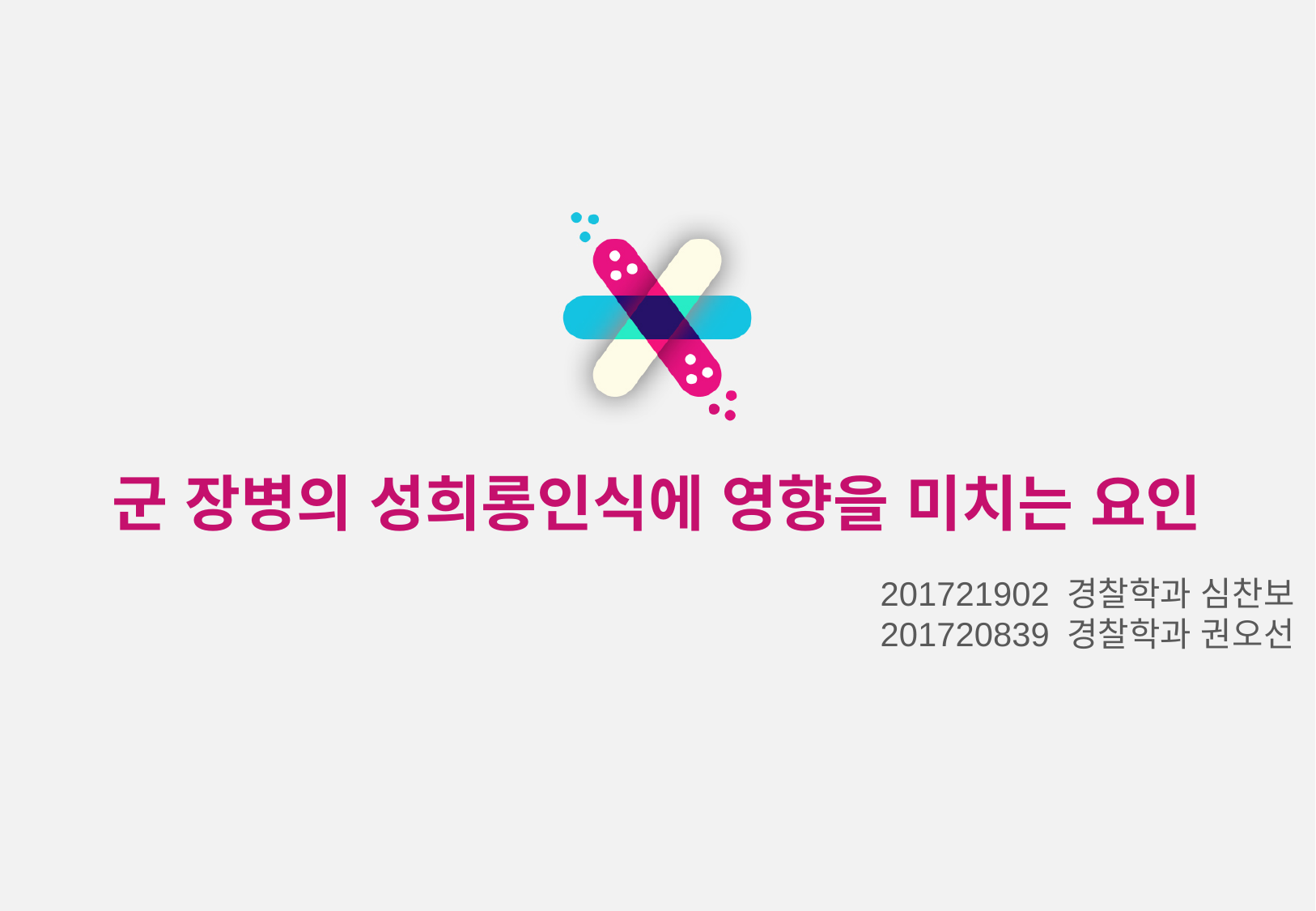

군 장병의 성희롱인식에 영향을 미치는 요인
201721902 경찰학과 심찬보
201720839 경찰학과 권오선